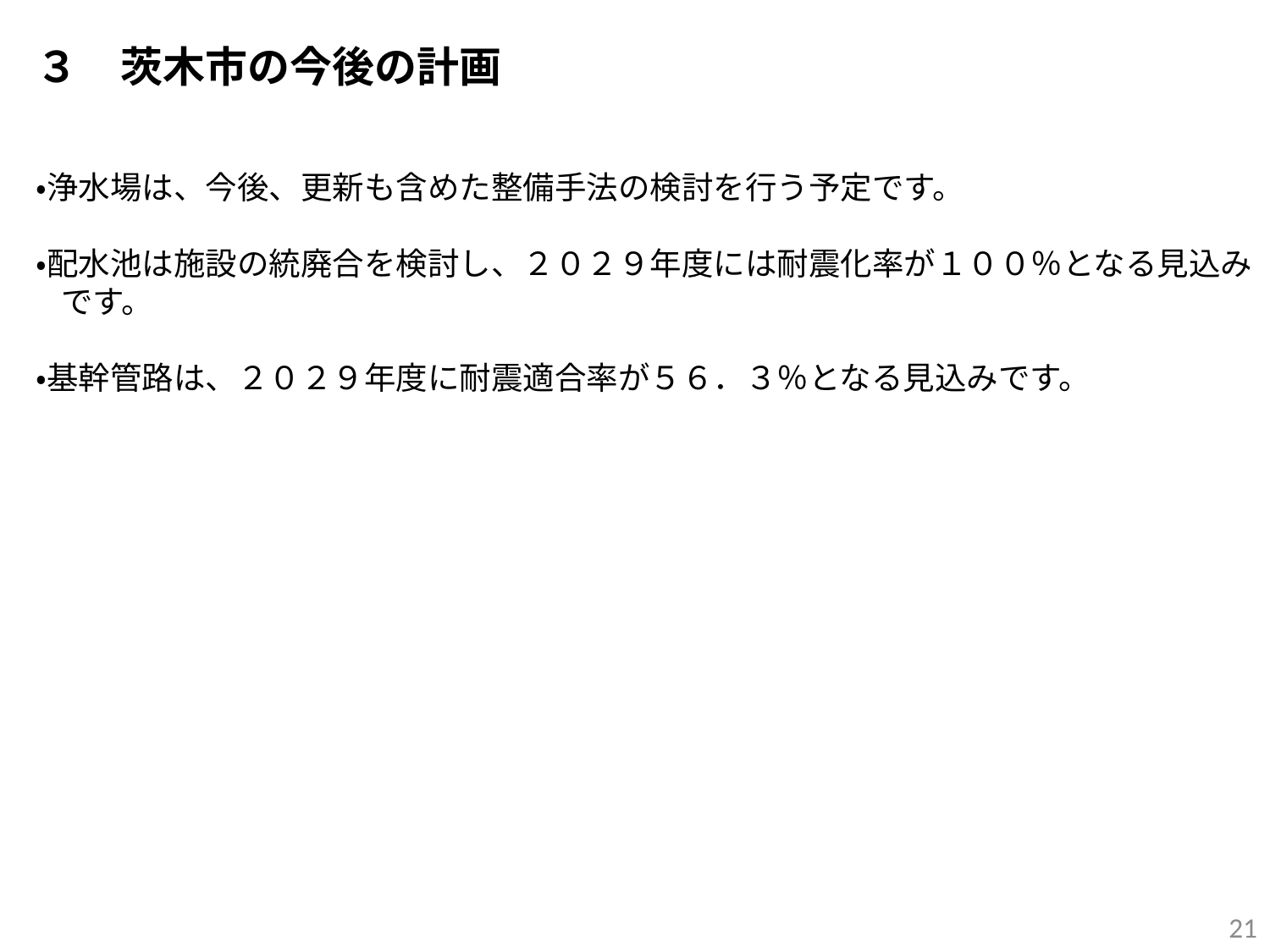

３　茨木市の今後の計画

・浄水場は、今後、更新も含めた整備手法の検討を行う予定です。

・配水池は施設の統廃合を検討し、２０２９年度には耐震化率が１００％となる見込みです。

・基幹管路は、２０２９年度に耐震適合率が５６．３％となる見込みです。

21